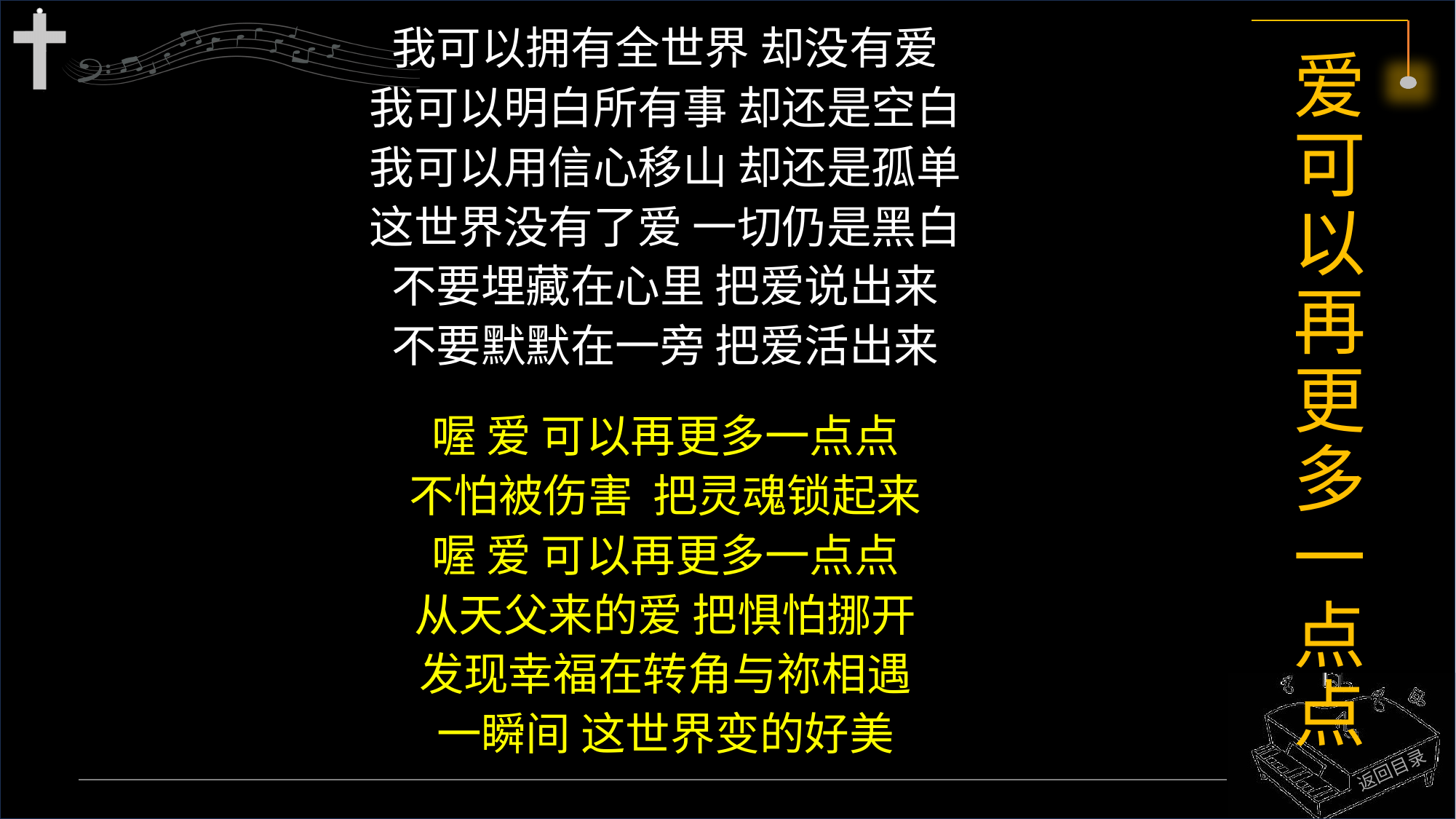

我可以拥有全世界 却没有爱
我可以明白所有事 却还是空白
我可以用信心移山 却还是孤单
这世界没有了爱 一切仍是黑白
不要埋藏在心里 把爱说出来
不要默默在一旁 把爱活出来

喔 爱 可以再更多一点点
不怕被伤害  把灵魂锁起来
喔 爱 可以再更多一点点
从天父来的爱 把惧怕挪开
发现幸福在转角与祢相遇
一瞬间 这世界变的好美
# 爱可以再更多一点点